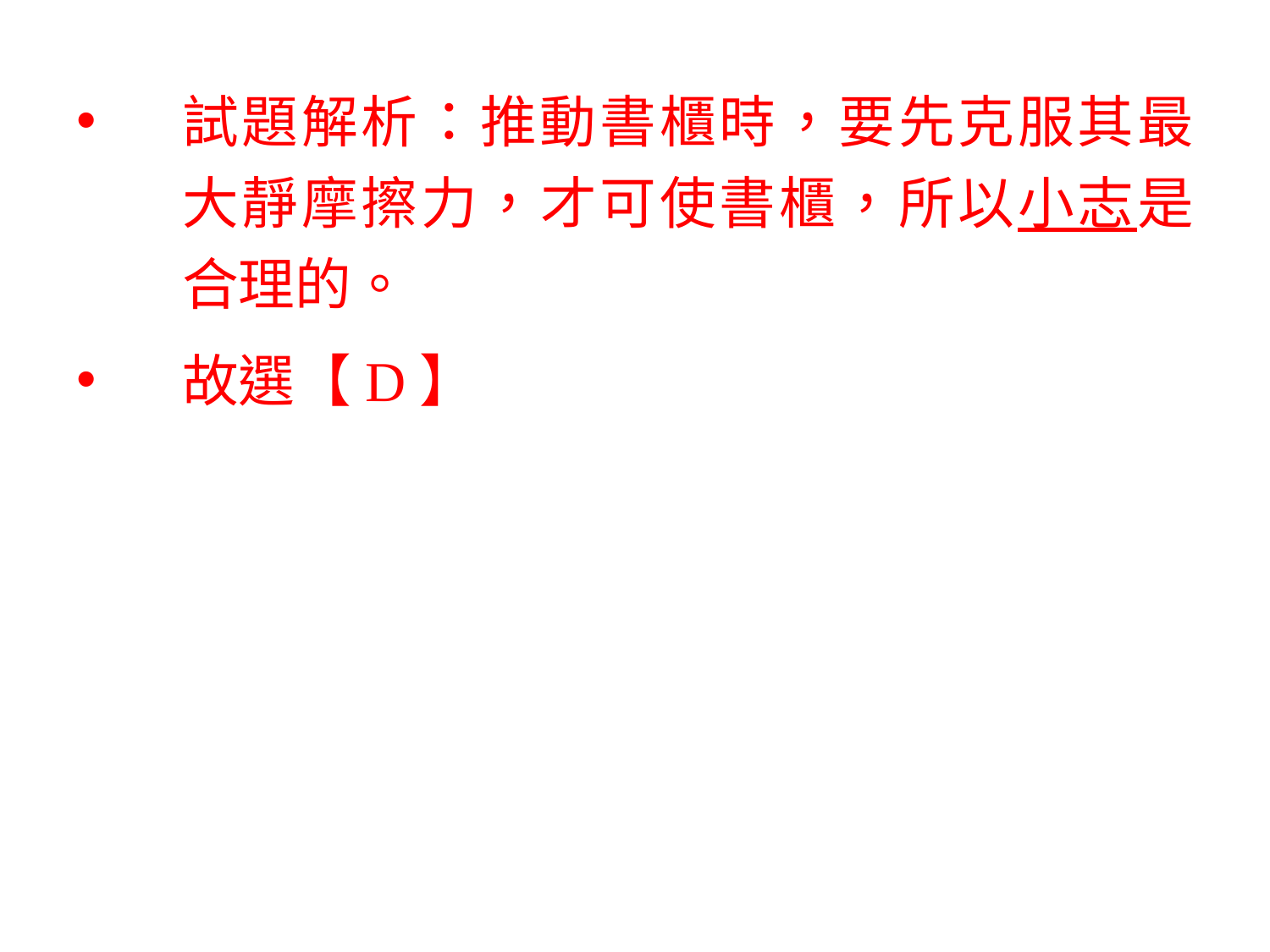

試題解析：推動書櫃時，要先克服其最大靜摩擦力，才可使書櫃，所以小志是合理的。
故選【D】